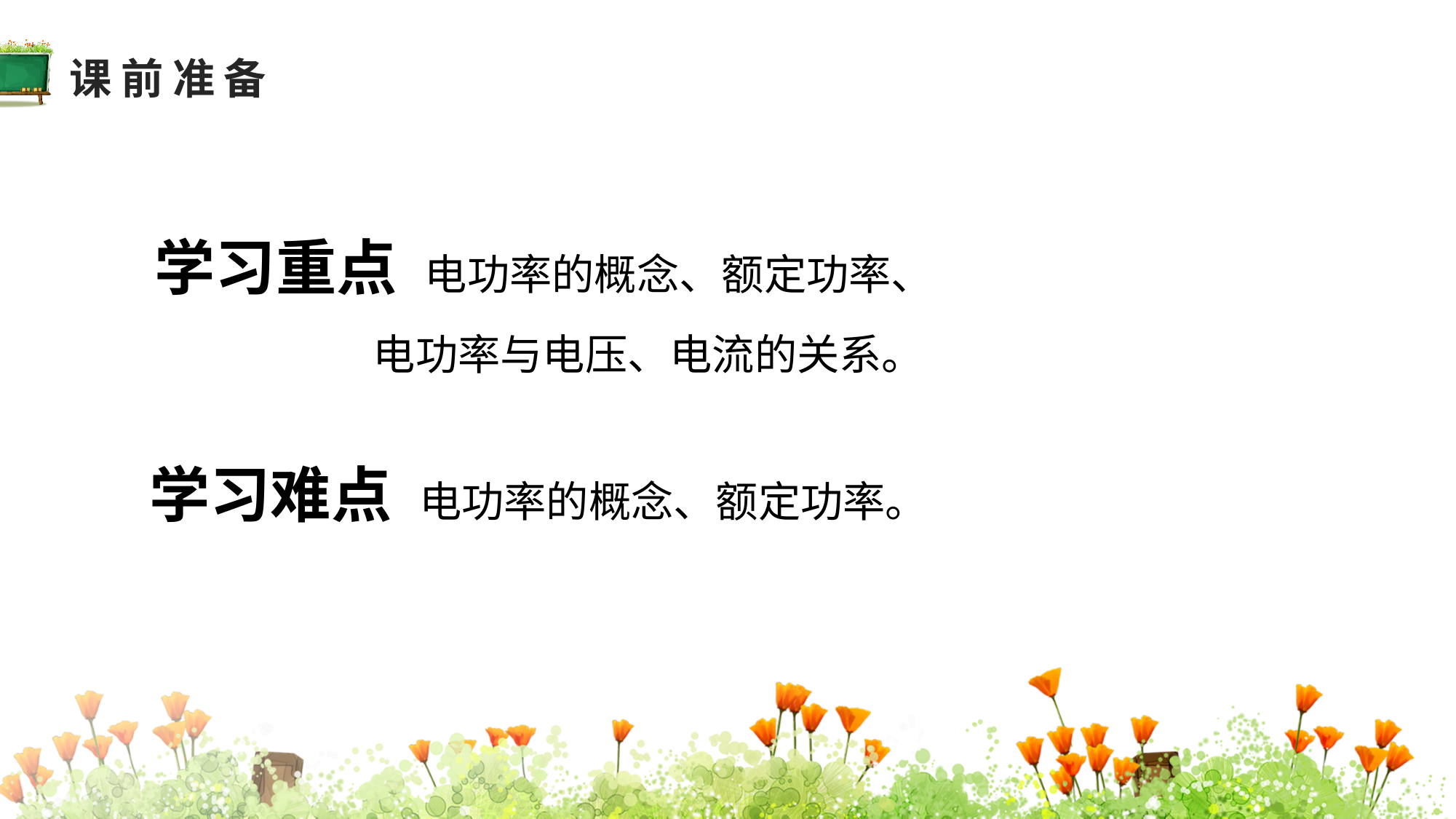

课前准备
学习重点  电功率的概念、额定功率、
                      电功率与电压、电流的关系。
教学分析
学习难点  电功率的概念、额定功率。